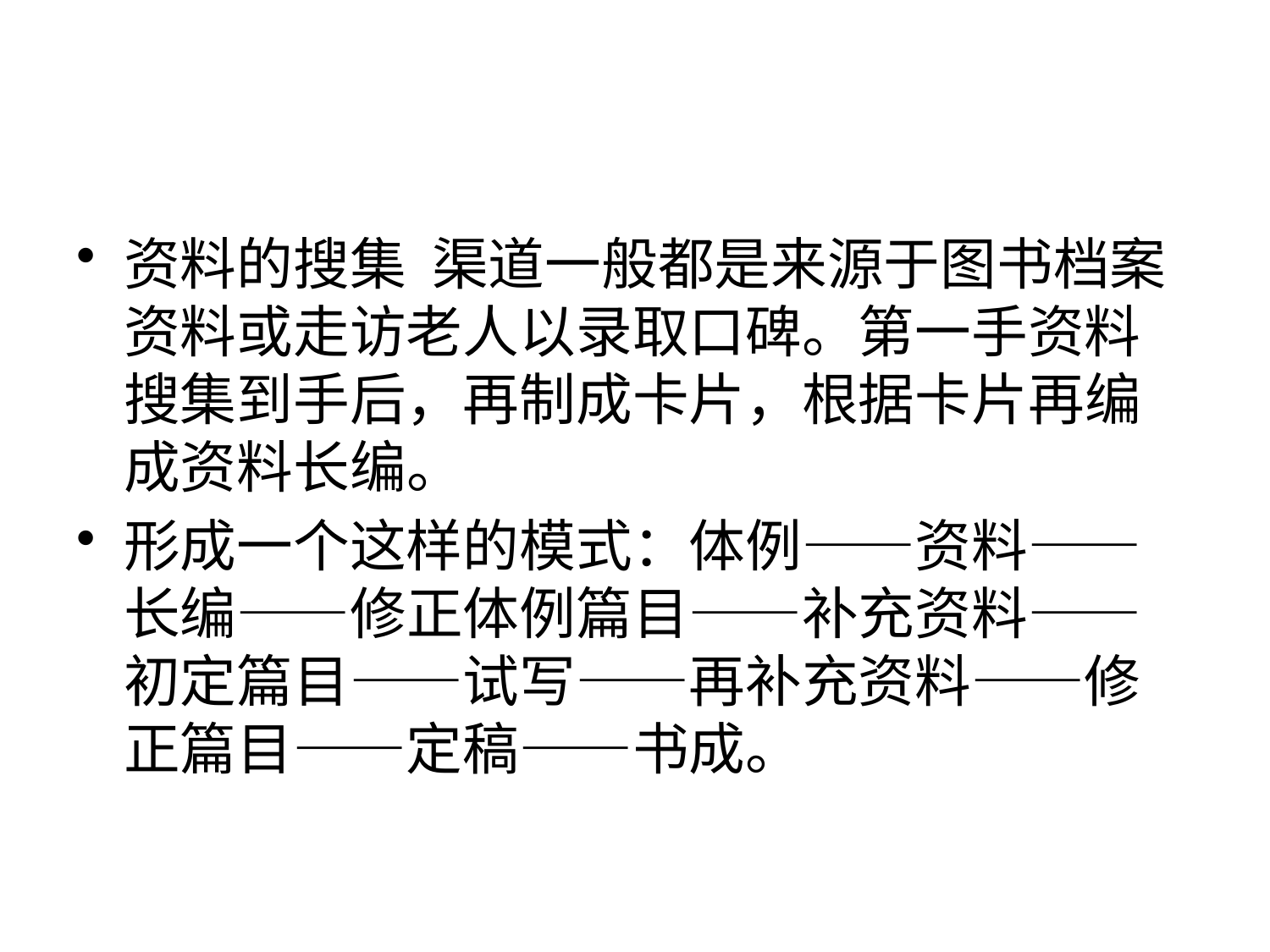

资料的搜集  渠道一般都是来源于图书档案资料或走访老人以录取口碑。第一手资料搜集到手后，再制成卡片，根据卡片再编成资料长编。
形成一个这样的模式：体例——资料——长编——修正体例篇目——补充资料——初定篇目——试写——再补充资料——修正篇目——定稿——书成。